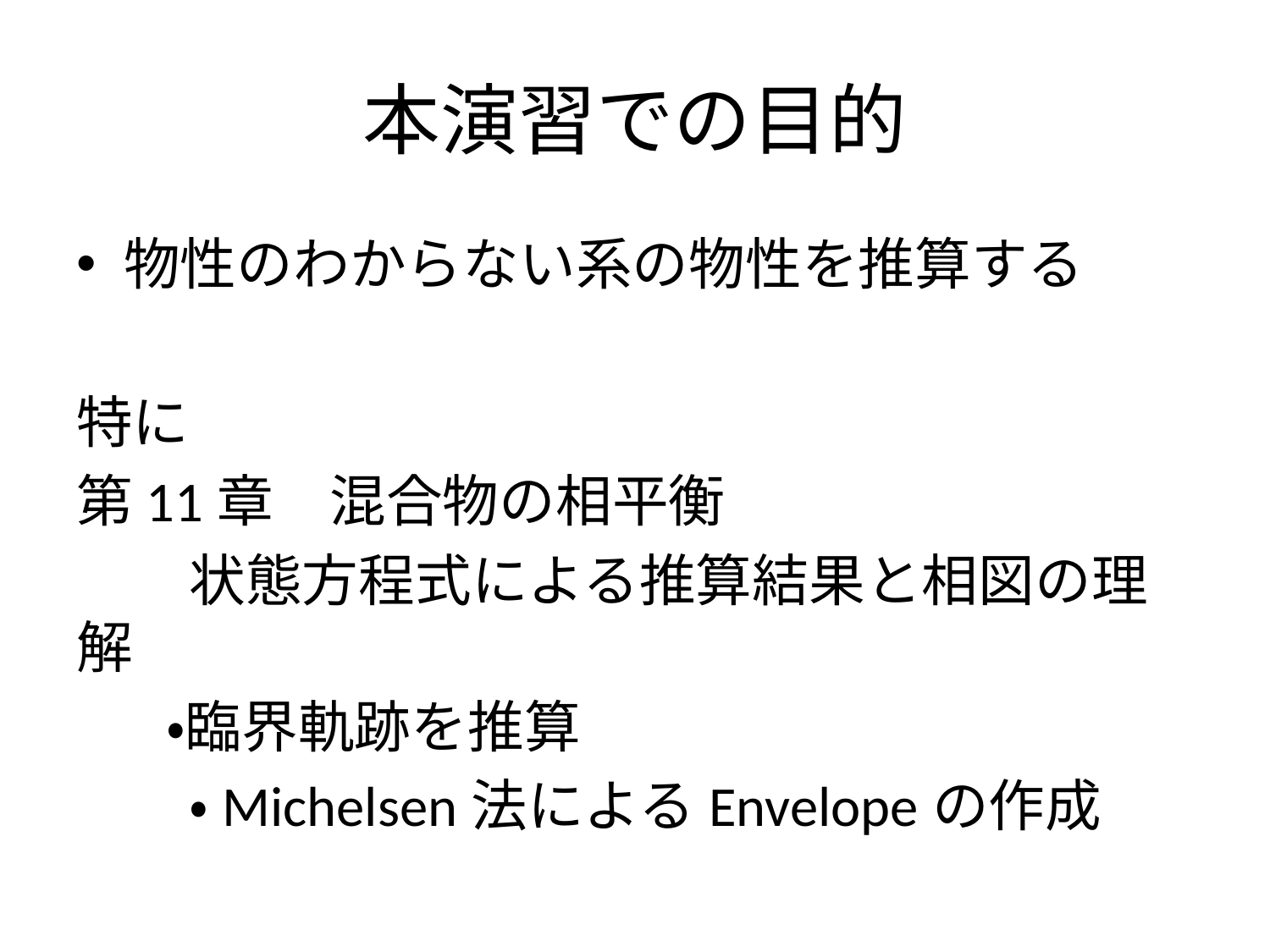

# 本演習での目的
物性のわからない系の物性を推算する

特に
第11章　混合物の相平衡
　　状態方程式による推算結果と相図の理解
      ・臨界軌跡を推算
　　・Michelsen法によるEnvelopeの作成